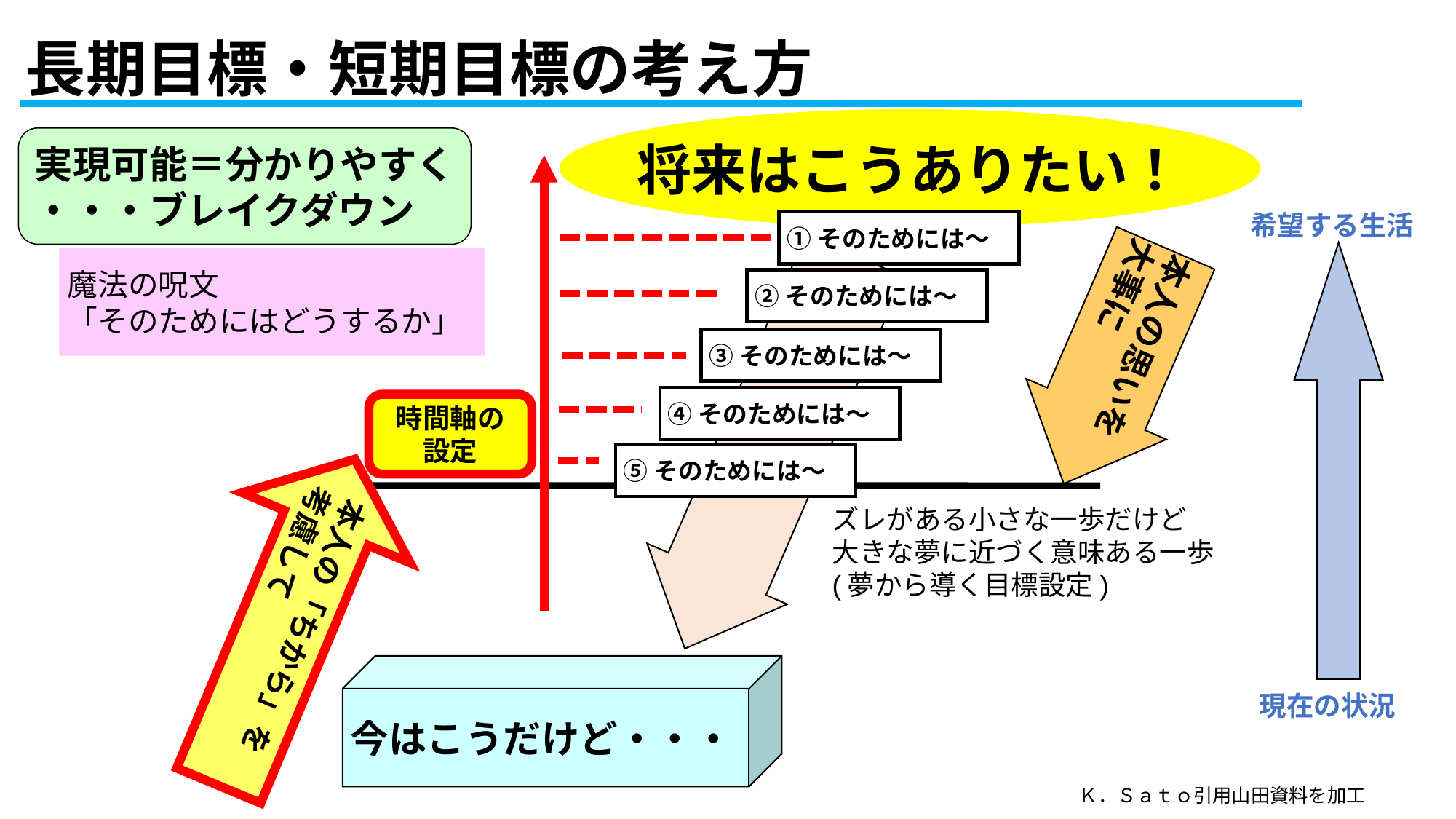

# 長期目標・短期目標の考え方
将来はこうありたい！
実現可能＝分かりやすく
・・・ブレイクダウン
希望する生活
①そのためには～
本人の思いを
大事に

魔法の呪文
「そのためにはどうするか」
②そのためには～
③そのためには～
④そのためには～
時間軸の設定
⑤そのためには～
本人の「ちから」を
考慮して

ズレがある小さな一歩だけど
大きな夢に近づく意味ある一歩
(夢から導く目標設定)
今はこうだけど・・・
現在の状況
Ｋ．Ｓａｔｏ引用山田資料を加工